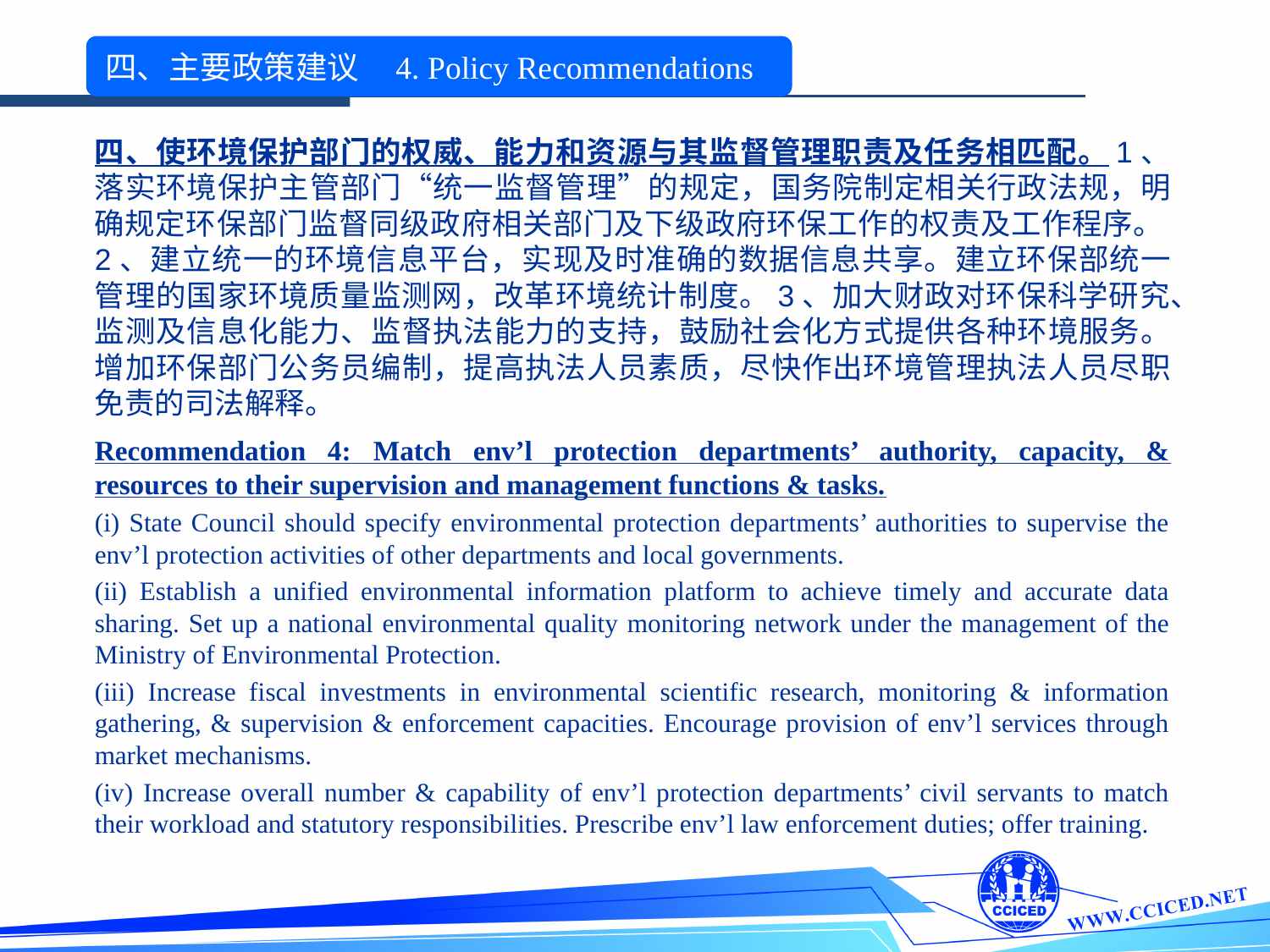

四、主要政策建议    4. Policy Recommendations
四、使环境保护部门的权威、能力和资源与其监督管理职责及任务相匹配。1、落实环境保护主管部门“统一监督管理”的规定，国务院制定相关行政法规，明确规定环保部门监督同级政府相关部门及下级政府环保工作的权责及工作程序。2、建立统一的环境信息平台，实现及时准确的数据信息共享。建立环保部统一管理的国家环境质量监测网，改革环境统计制度。3、加大财政对环保科学研究、监测及信息化能力、监督执法能力的支持，鼓励社会化方式提供各种环境服务。增加环保部门公务员编制，提高执法人员素质，尽快作出环境管理执法人员尽职免责的司法解释。
Recommendation 4: Match env’l protection departments’ authority, capacity, & resources to their supervision and management functions & tasks.
(i) State Council should specify environmental protection departments’ authorities to supervise the env’l protection activities of other departments and local governments.
(ii) Establish a unified environmental information platform to achieve timely and accurate data sharing. Set up a national environmental quality monitoring network under the management of the Ministry of Environmental Protection.
(iii) Increase fiscal investments in environmental scientific research, monitoring & information gathering, & supervision & enforcement capacities. Encourage provision of env’l services through market mechanisms.
(iv) Increase overall number & capability of env’l protection departments’ civil servants to match their workload and statutory responsibilities. Prescribe env’l law enforcement duties; offer training.